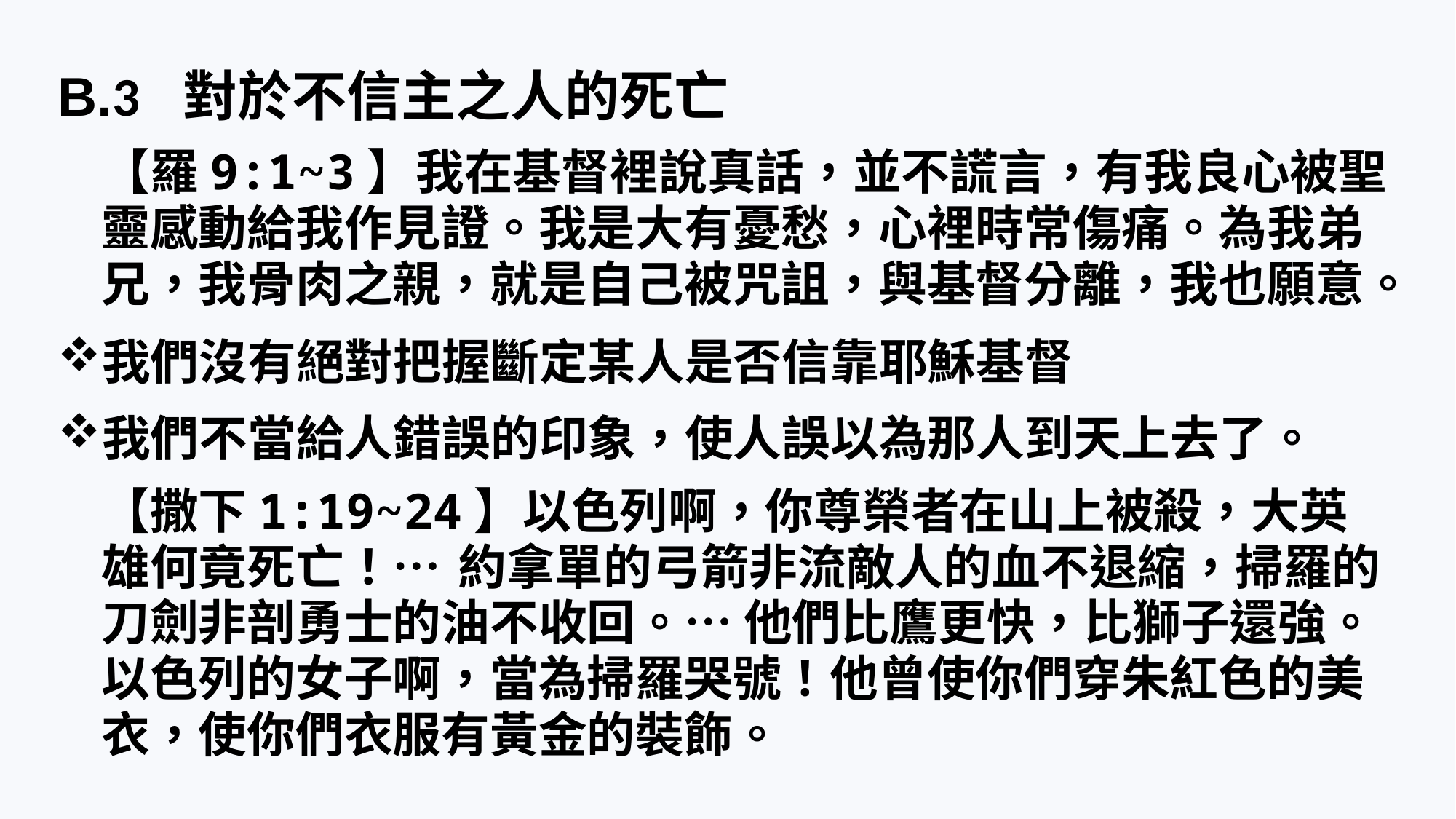

B.3  對於不信主之人的死亡
【羅9:1~3】我在基督裡說真話，並不謊言，有我良心被聖靈感動給我作見證。我是大有憂愁，心裡時常傷痛。為我弟兄，我骨肉之親，就是自己被咒詛，與基督分離，我也願意。
我們沒有絕對把握斷定某人是否信靠耶穌基督
我們不當給人錯誤的印象，使人誤以為那人到天上去了。
【撒下1:19~24】以色列啊，你尊榮者在山上被殺，大英雄何竟死亡！…  約拿單的弓箭非流敵人的血不退縮，掃羅的刀劍非剖勇士的油不收回。… 他們比鷹更快，比獅子還強。以色列的女子啊，當為掃羅哭號！他曾使你們穿朱紅色的美衣，使你們衣服有黃金的裝飾。